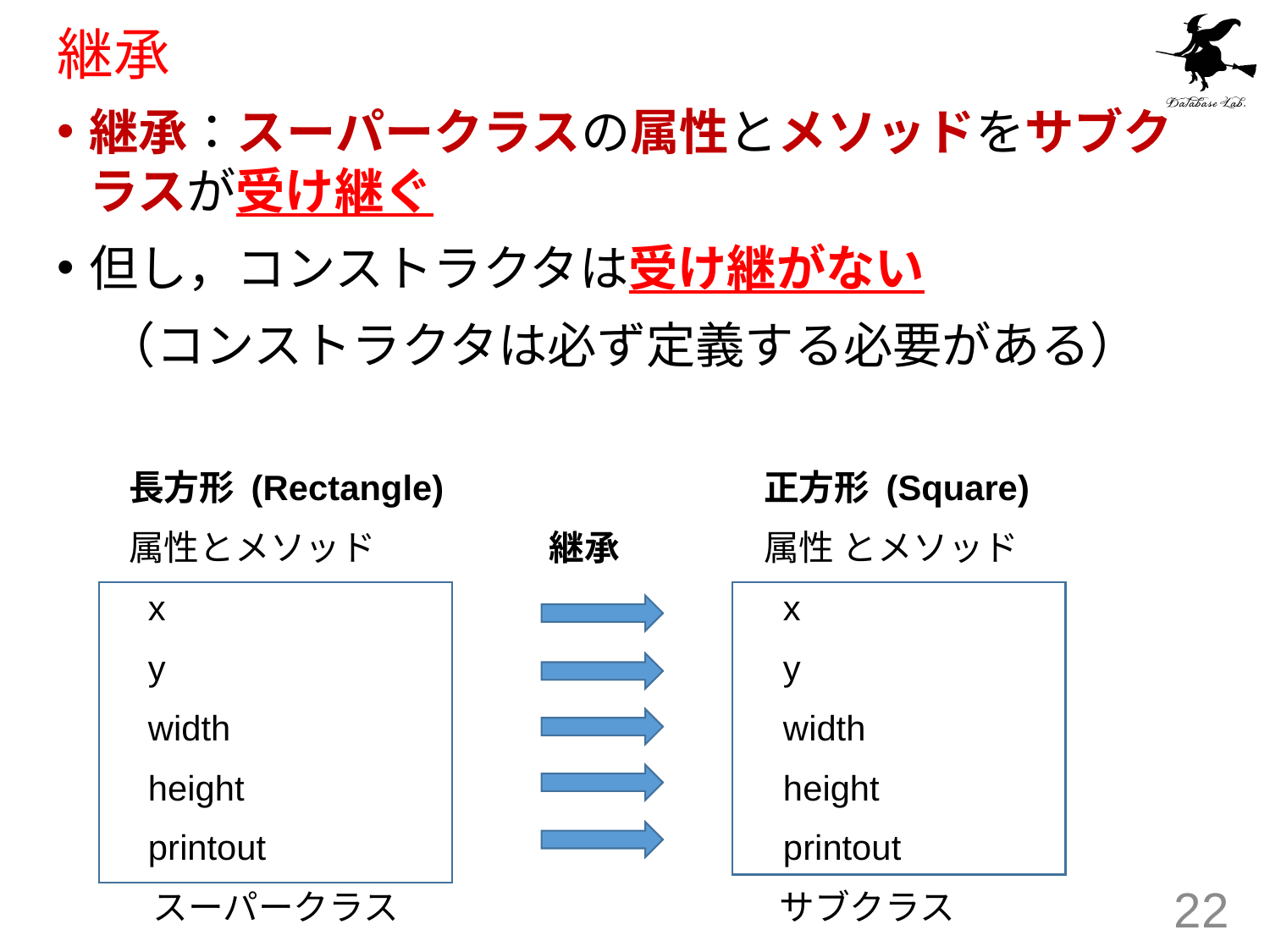

# 継承
継承：スーパークラスの属性とメソッドをサブクラスが受け継ぐ
但し，コンストラクタは受け継がない
　（コンストラクタは必ず定義する必要がある）

長方形 (Rectangle)			正方形 (Square)
属性とメソッド	     	     継承		属性 とメソッド
  x					  x
  y					  y
  width					  width
  height					  height
  printout				  printout
  スーパークラス　　　　　　		  サブクラス

22